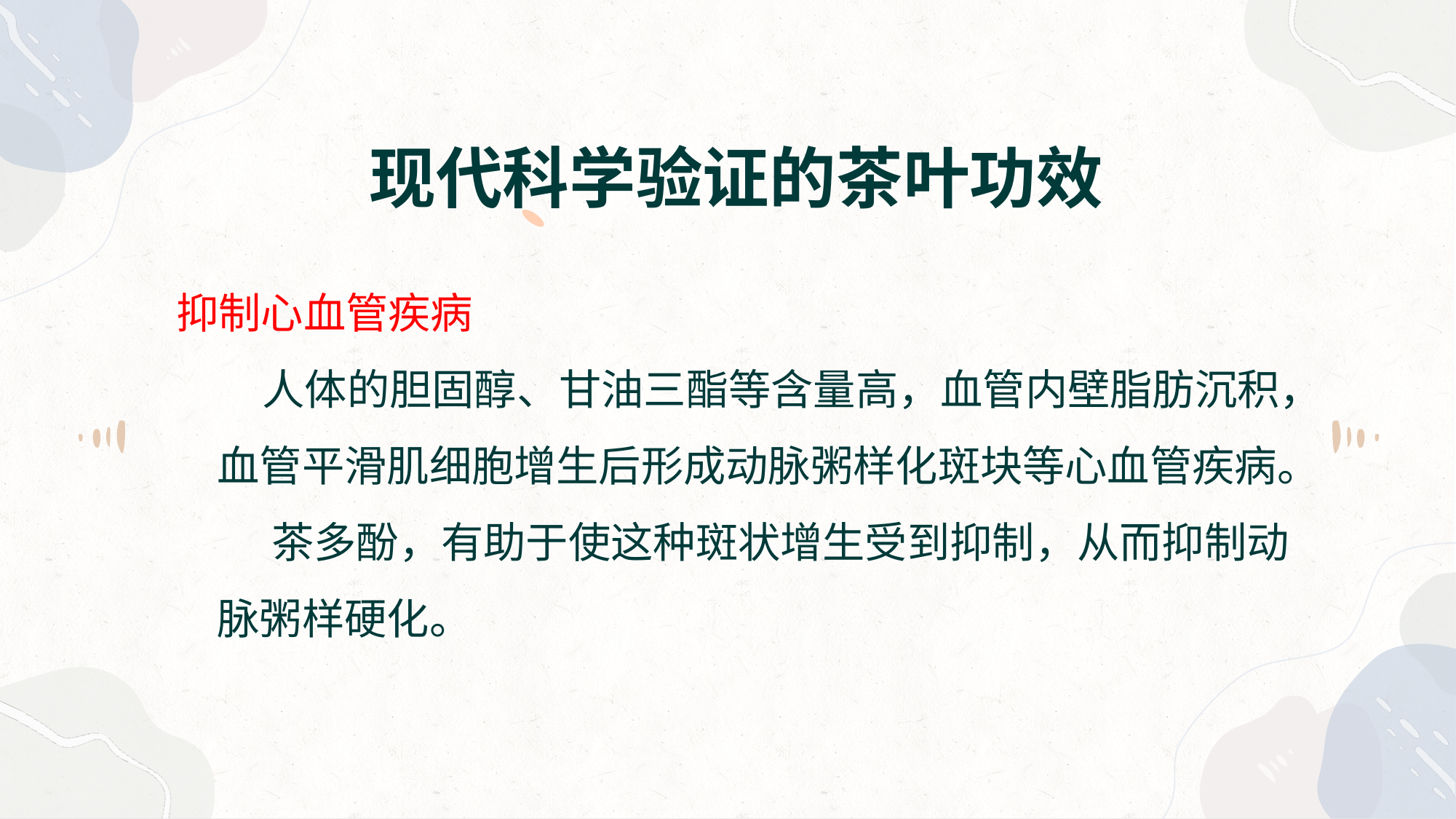

现代科学验证的茶叶功效

抑制心血管疾病
        人体的胆固醇、甘油三酯等含量高，血管内壁脂肪沉积，血管平滑肌细胞增生后形成动脉粥样化斑块等心血管疾病。
         茶多酚，有助于使这种斑状增生受到抑制，从而抑制动脉粥样硬化。